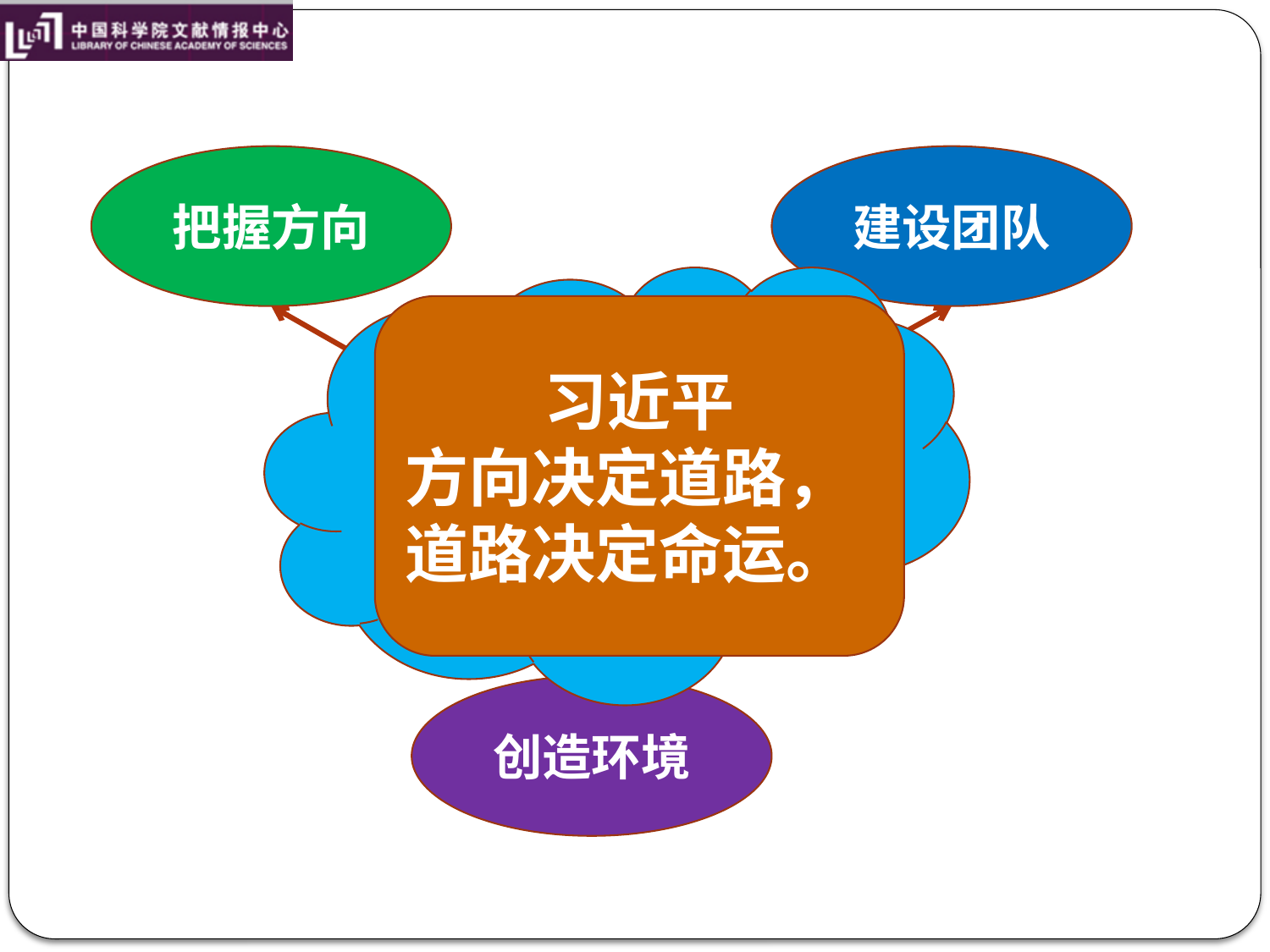

把握方向
建设团队
在技术发生大转折的时候,在错误的方向上跑得越快,就将被甩得越远。——施乐公司

习近平
方向决定道路，道路决定命运。
图书馆
创造环境

2